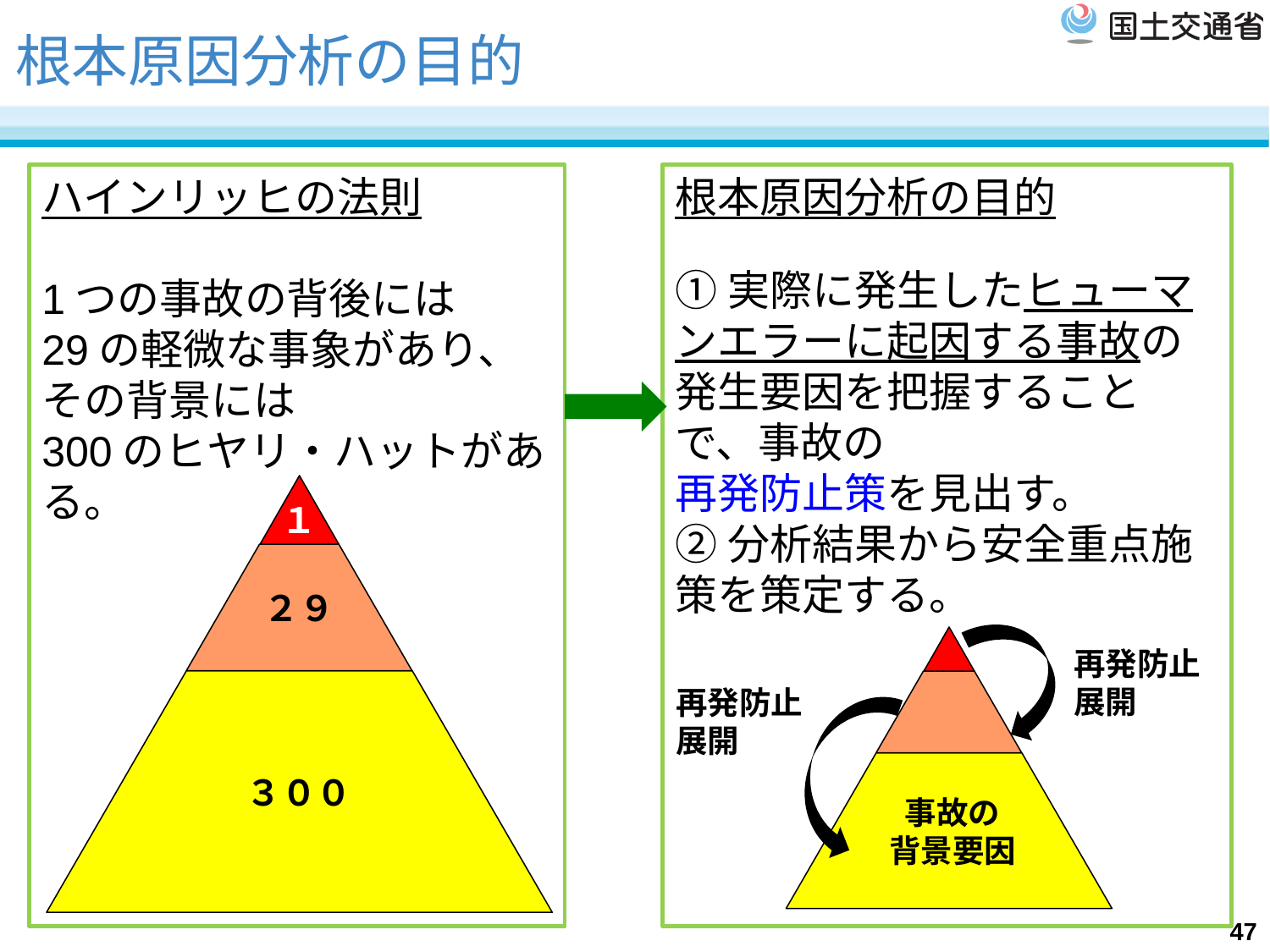

# 根本原因分析の目的
ハインリッヒの法則

1つの事故の背後には
29の軽微な事象があり、
その背景には
300のヒヤリ・ハットがある。
根本原因分析の目的

①実際に発生したヒューマンエラーに起因する事故の発生要因を把握することで、事故の
再発防止策を見出す。
②分析結果から安全重点施策を策定する。

１

２９

再発防止
展開

再発防止
展開

３００
事故の
背景要因
47